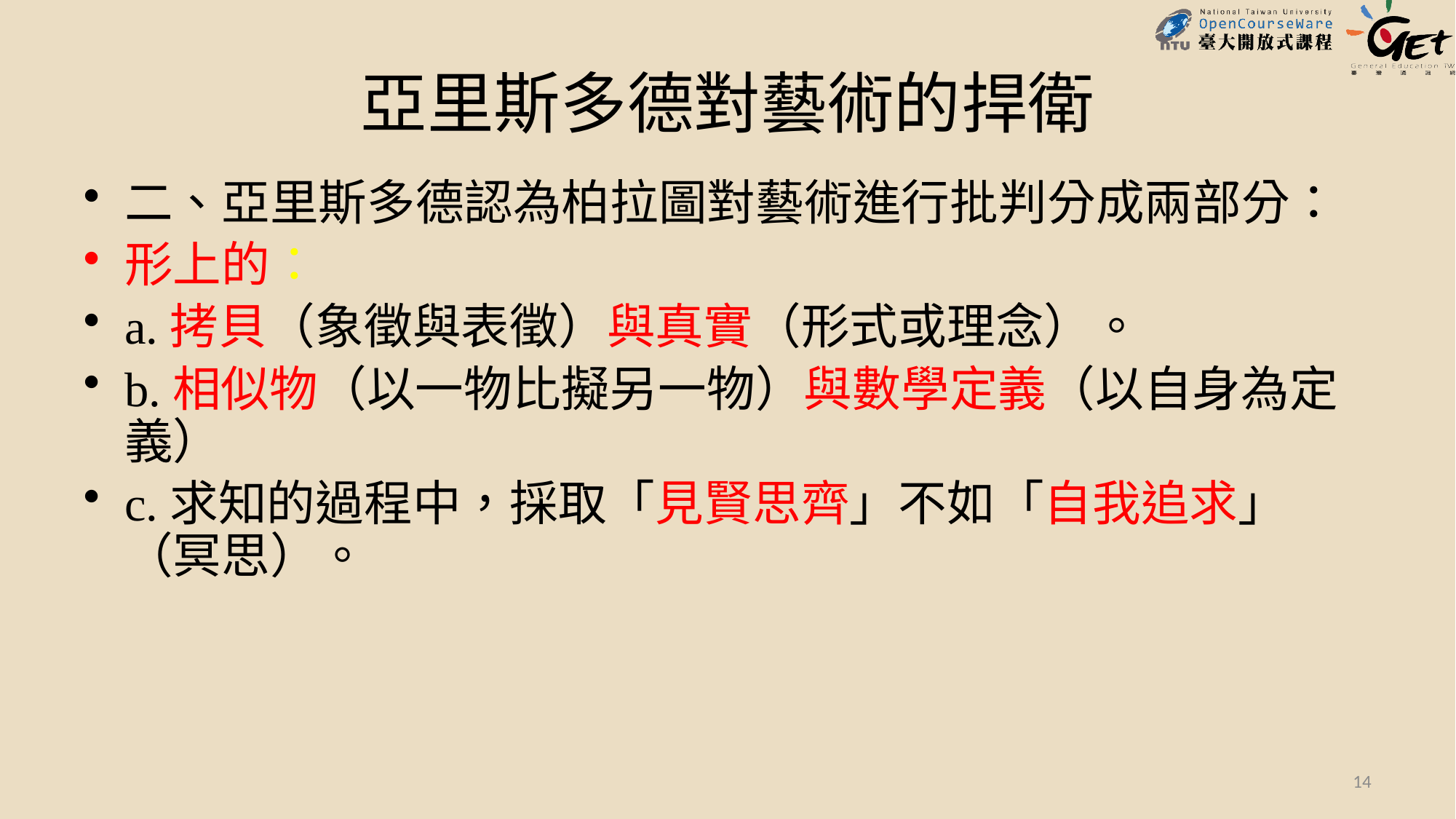

# 亞里斯多德對藝術的捍衛
二、亞里斯多德認為柏拉圖對藝術進行批判分成兩部分：
形上的：
a.拷貝（象徵與表徵）與真實（形式或理念）。
b.相似物（以一物比擬另一物）與數學定義（以自身為定義）
c.求知的過程中，採取「見賢思齊」不如「自我追求」（冥思）。

14